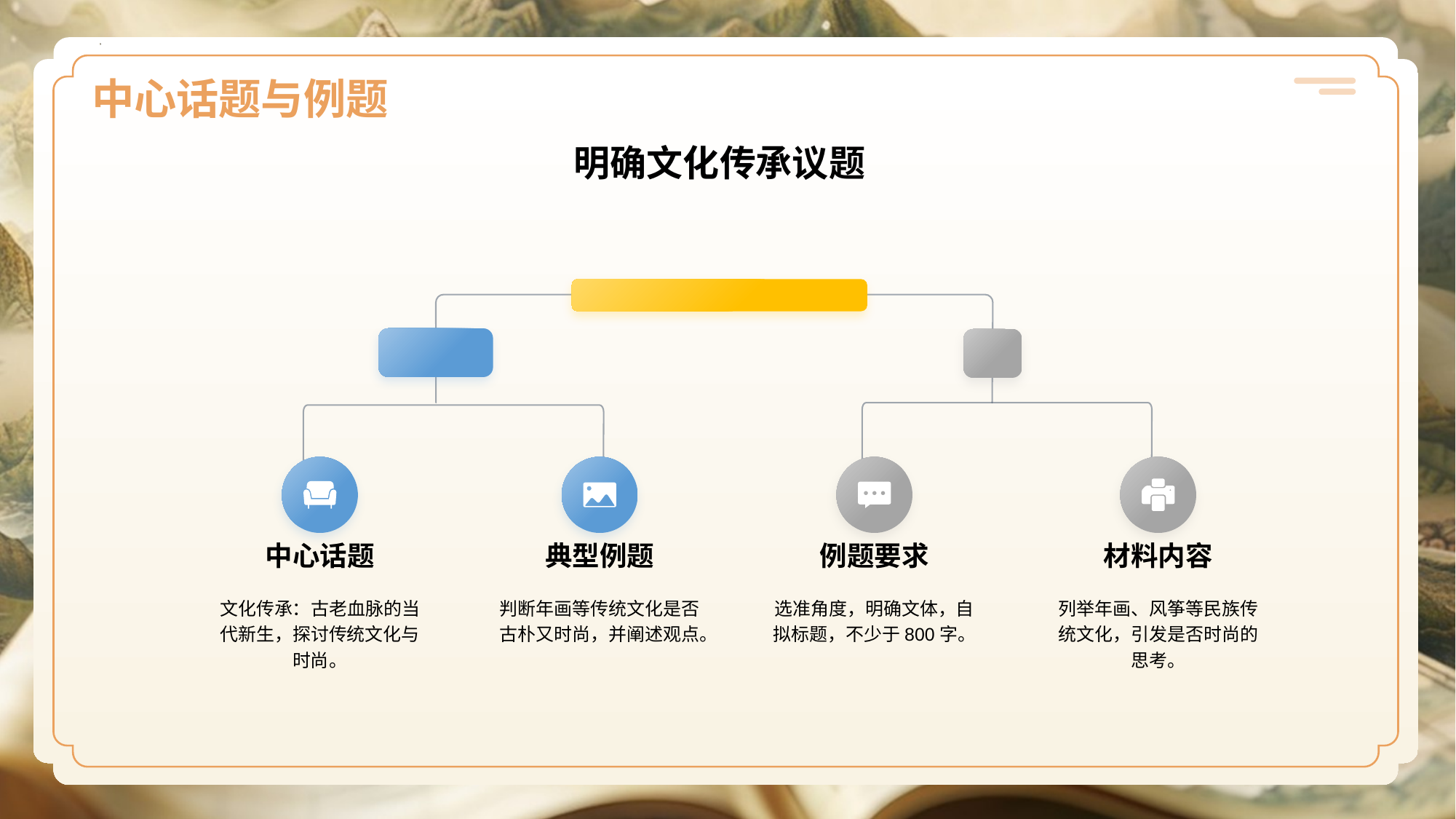

# 中心话题与例题
明确文化传承议题

中心话题
文化传承：古老血脉的当代新生，探讨传统文化与时尚。

典型例题
判断年画等传统文化是否古朴又时尚，并阐述观点。

例题要求
选准角度，明确文体，自拟标题，不少于800字。

材料内容
列举年画、风筝等民族传统文化，引发是否时尚的思考。